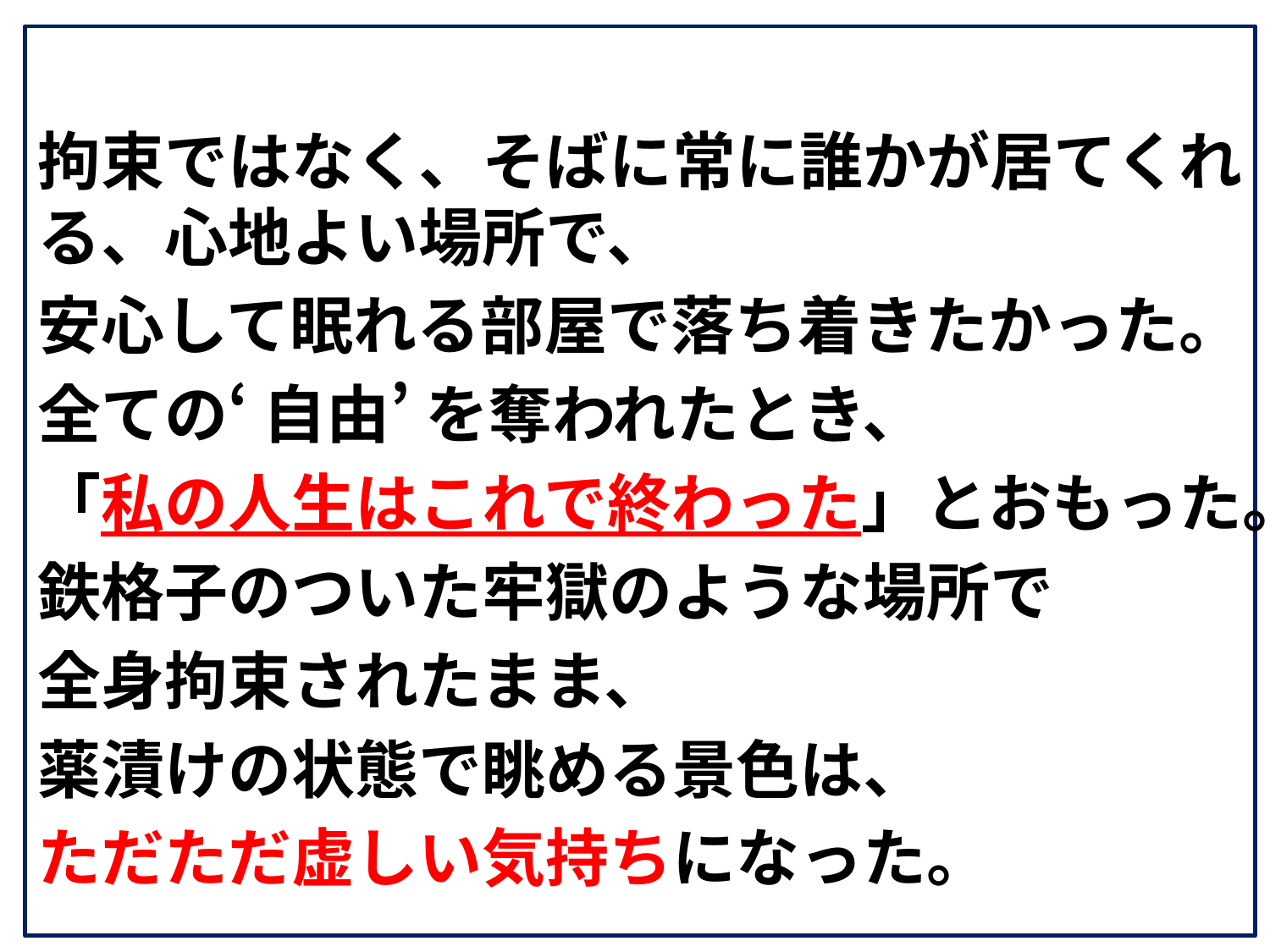

拘束ではなく、そばに常に誰かが居てくれる、心地よい場所で、
安心して眠れる部屋で落ち着きたかった。
全ての‘ 自由’ を奪われたとき、
「私の人生はこれで終わった」とおもった。
鉄格子のついた牢獄のような場所で
全身拘束されたまま、
薬漬けの状態で眺める景色は、
ただただ虚しい気持ちになった。